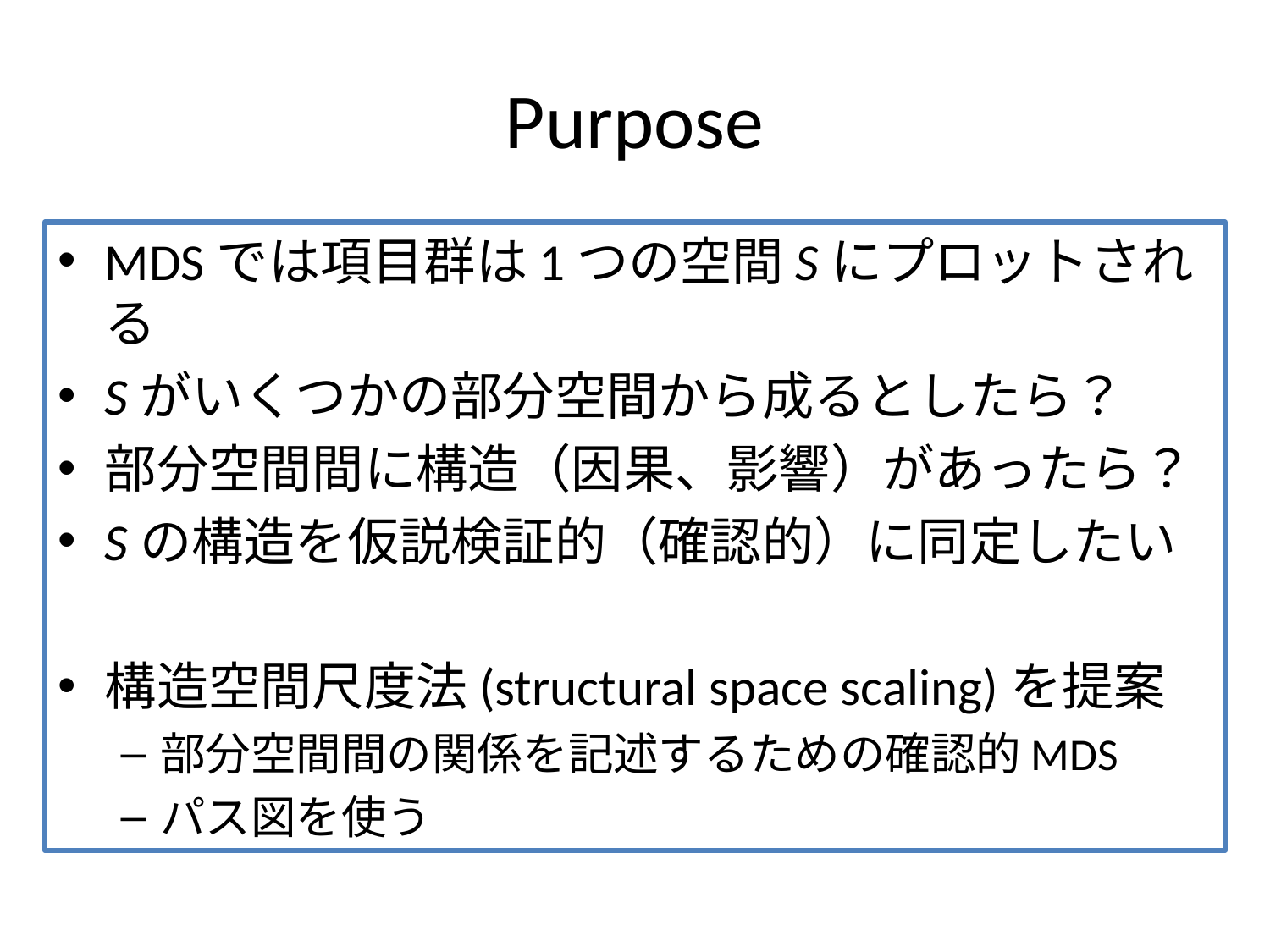

# Purpose
MDSでは項目群は1つの空間Sにプロットされる
Sがいくつかの部分空間から成るとしたら？
部分空間間に構造（因果、影響）があったら？
Sの構造を仮説検証的（確認的）に同定したい

構造空間尺度法(structural space scaling)を提案
部分空間間の関係を記述するための確認的MDS
パス図を使う